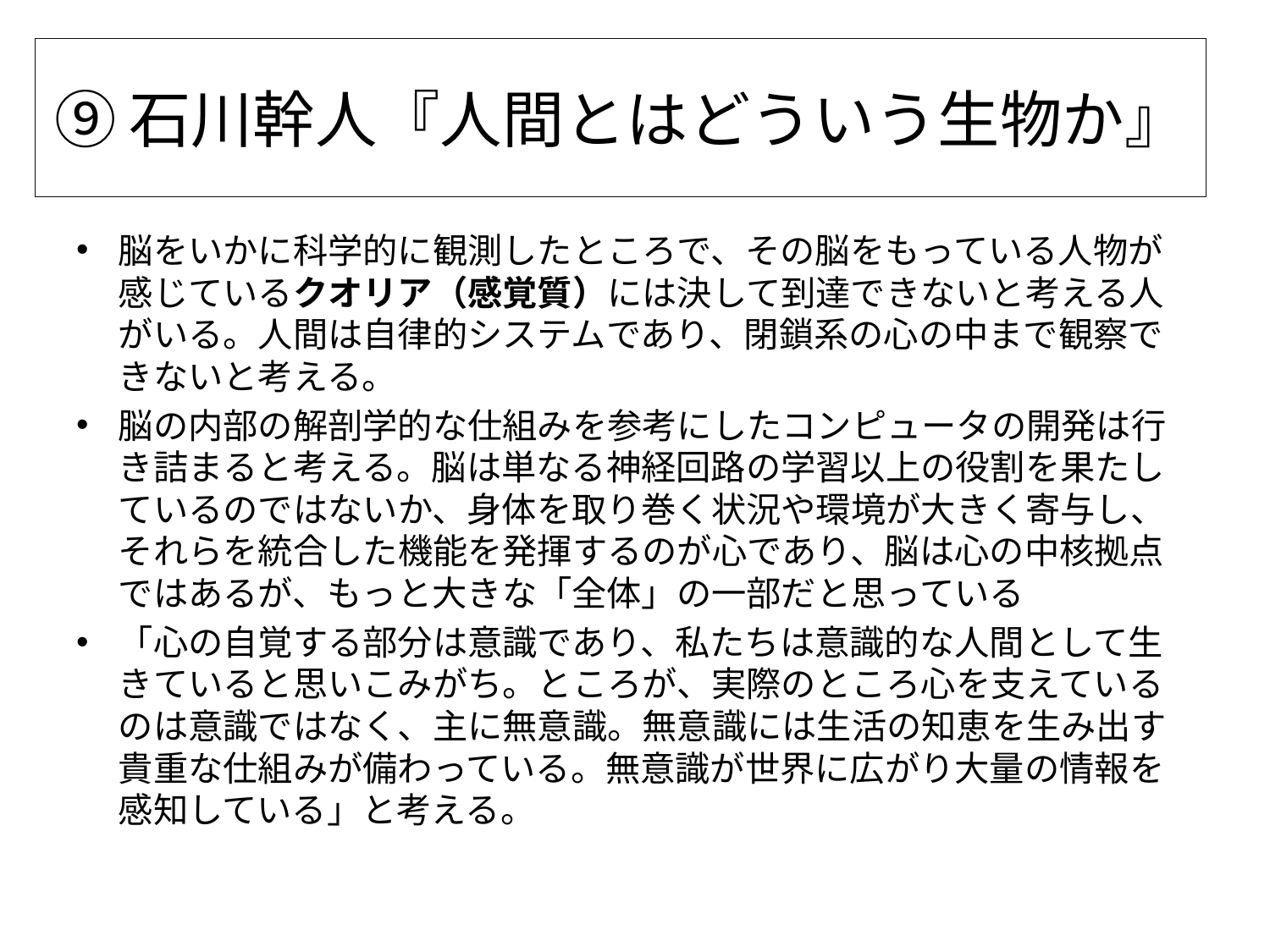

# ⑨石川幹人『人間とはどういう生物か』
脳をいかに科学的に観測したところで、その脳をもっている人物が感じているクオリア（感覚質）には決して到達できないと考える人がいる。人間は自律的システムであり、閉鎖系の心の中まで観察できないと考える。
脳の内部の解剖学的な仕組みを参考にしたコンピュータの開発は行き詰まると考える。脳は単なる神経回路の学習以上の役割を果たしているのではないか、身体を取り巻く状況や環境が大きく寄与し、それらを統合した機能を発揮するのが心であり、脳は心の中核拠点ではあるが、もっと大きな「全体」の一部だと思っている
「心の自覚する部分は意識であり、私たちは意識的な人間として生きていると思いこみがち。ところが、実際のところ心を支えているのは意識ではなく、主に無意識。無意識には生活の知恵を生み出す貴重な仕組みが備わっている。無意識が世界に広がり大量の情報を感知している」と考える。